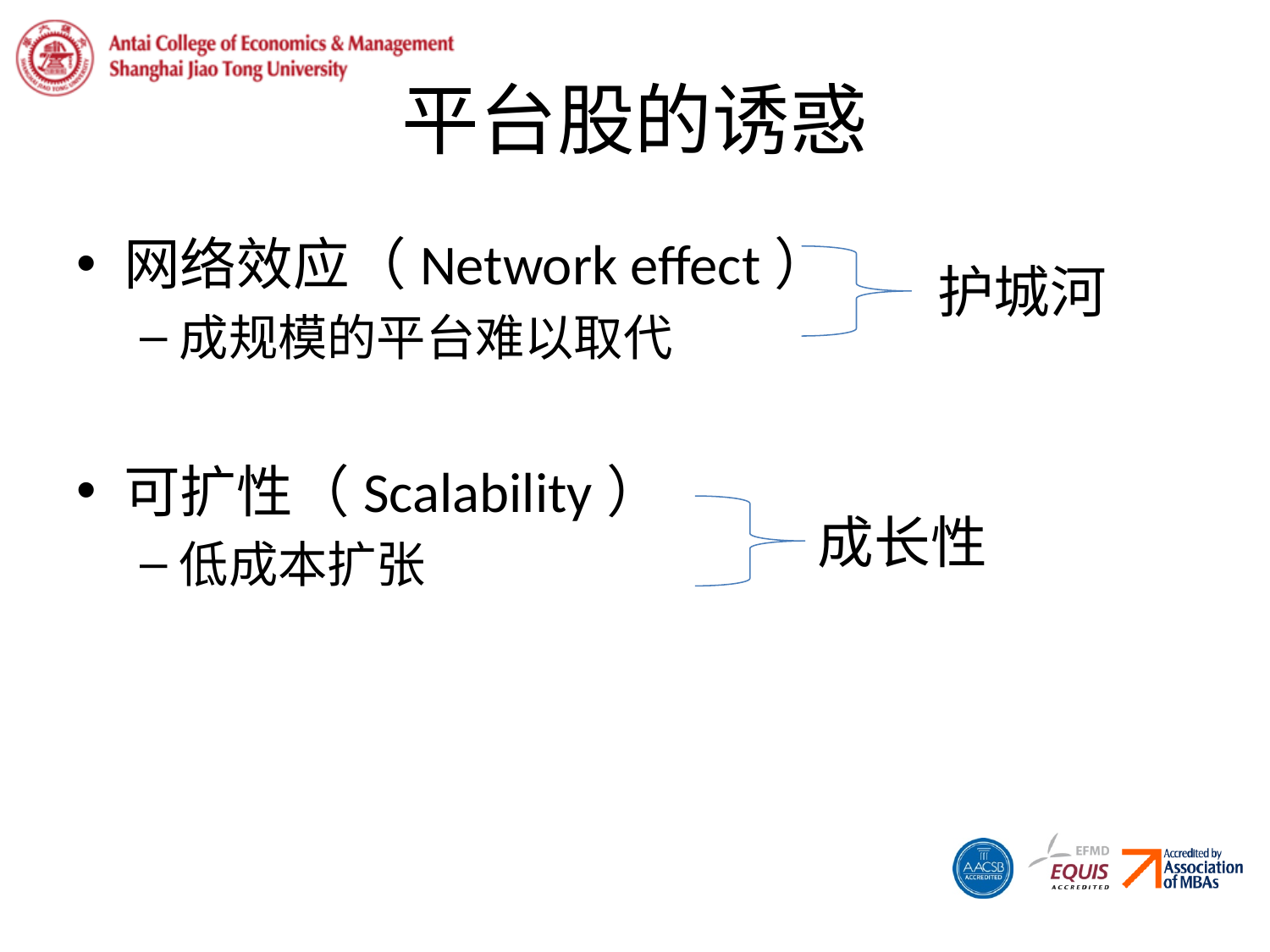

# 平台股的诱惑
网络效应（Network effect）
成规模的平台难以取代

可扩性（Scalability）
低成本扩张

护城河

成长性